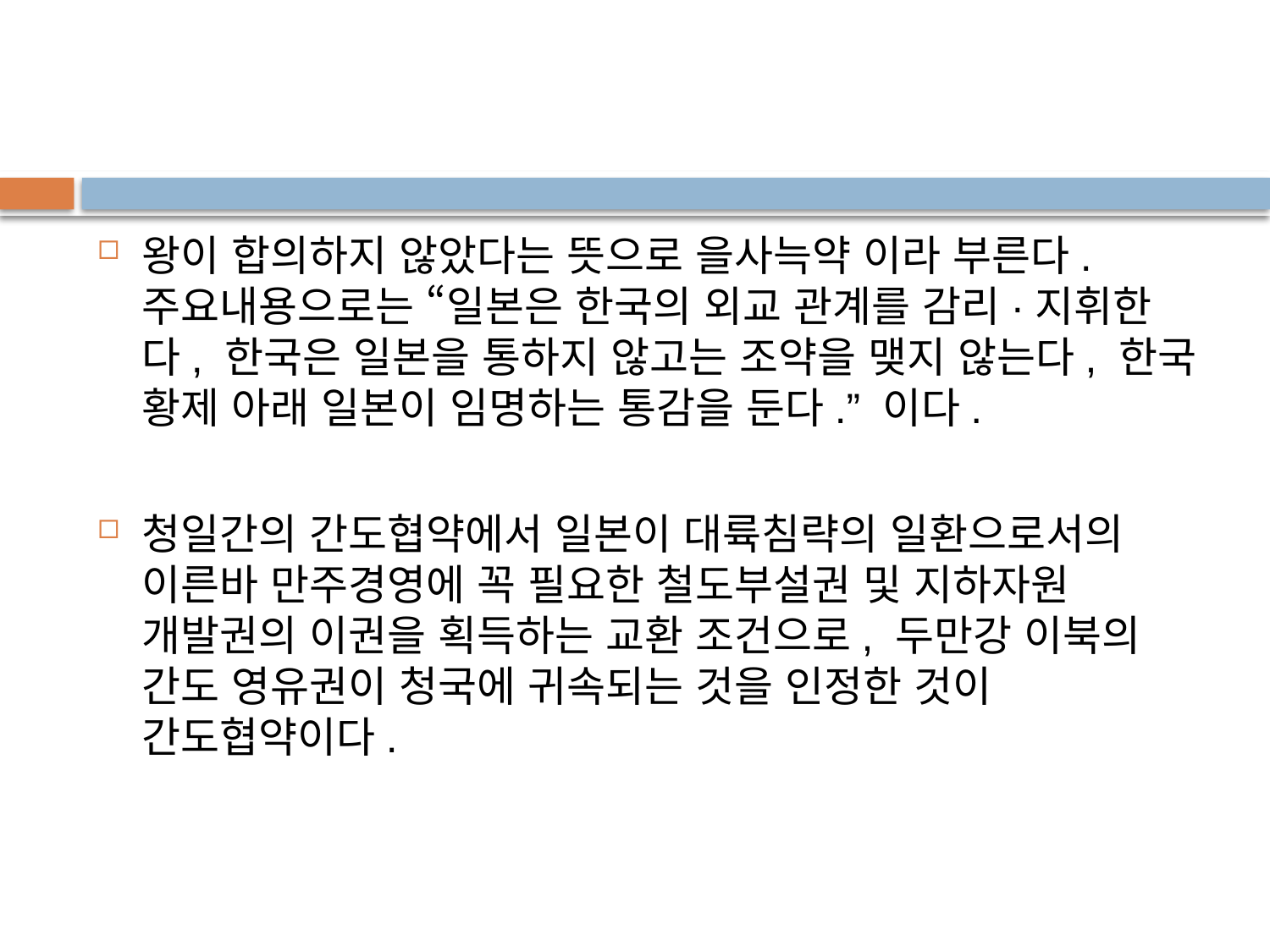

왕이 합의하지 않았다는 뜻으로 을사늑약 이라 부른다. 주요내용으로는 “일본은 한국의 외교 관계를 감리·지휘한다, 한국은 일본을 통하지 않고는 조약을 맺지 않는다, 한국 황제 아래 일본이 임명하는 통감을 둔다.” 이다.

청일간의 간도협약에서 일본이 대륙침략의 일환으로서의 이른바 만주경영에 꼭 필요한 철도부설권 및 지하자원 개발권의 이권을 획득하는 교환 조건으로, 두만강 이북의 간도 영유권이 청국에 귀속되는 것을 인정한 것이 간도협약이다.